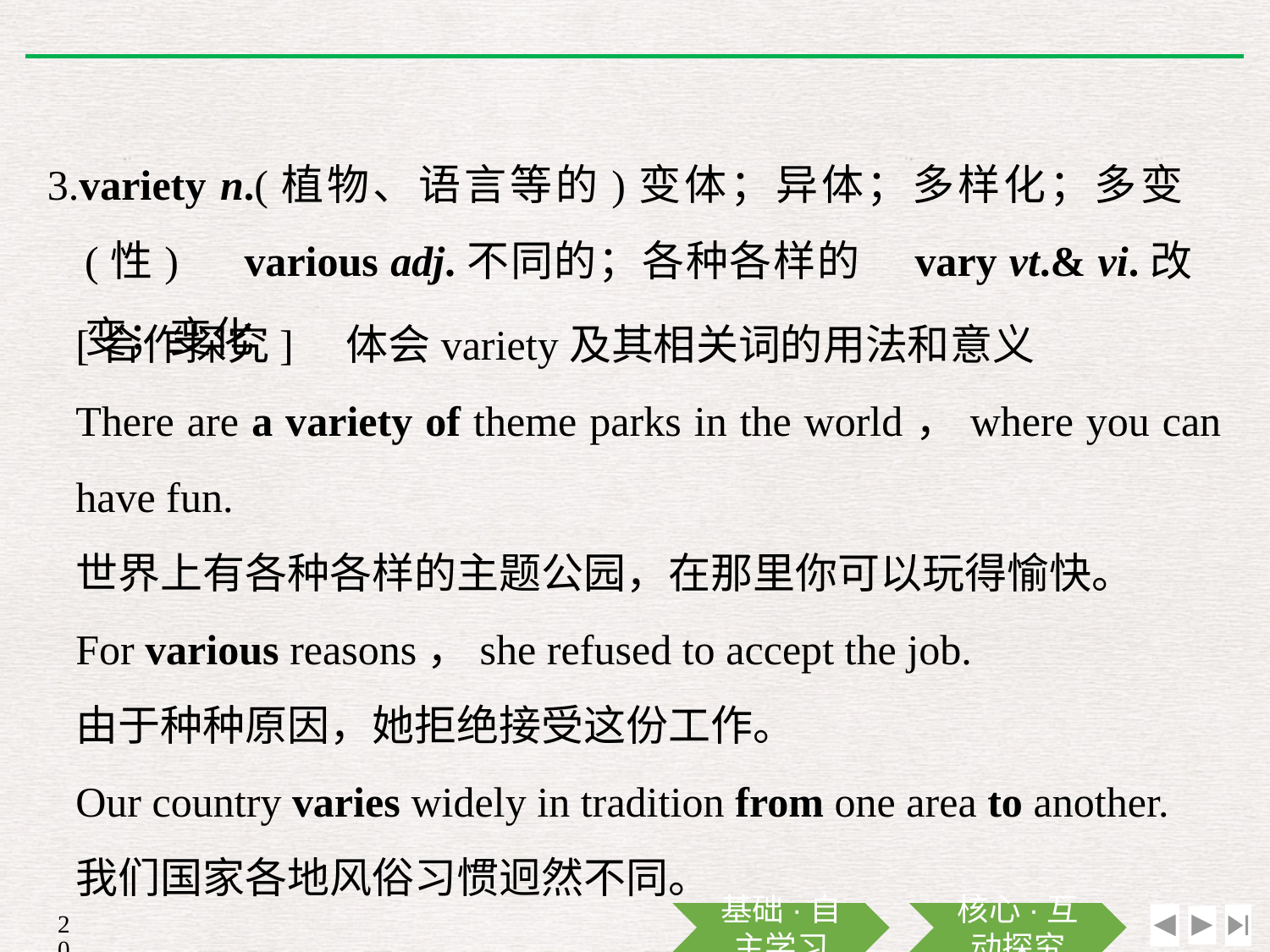

3.variety n.(植物、语言等的)变体；异体；多样化；多变(性)　various adj.不同的；各种各样的　vary vt.& vi.改变；变化
[合作探究]　体会variety及其相关词的用法和意义
There are a variety of theme parks in the world，where you can have fun.
世界上有各种各样的主题公园，在那里你可以玩得愉快。
For various reasons，she refused to accept the job.
由于种种原因，她拒绝接受这份工作。
Our country varies widely in tradition from one area to another.
我们国家各地风俗习惯迥然不同。